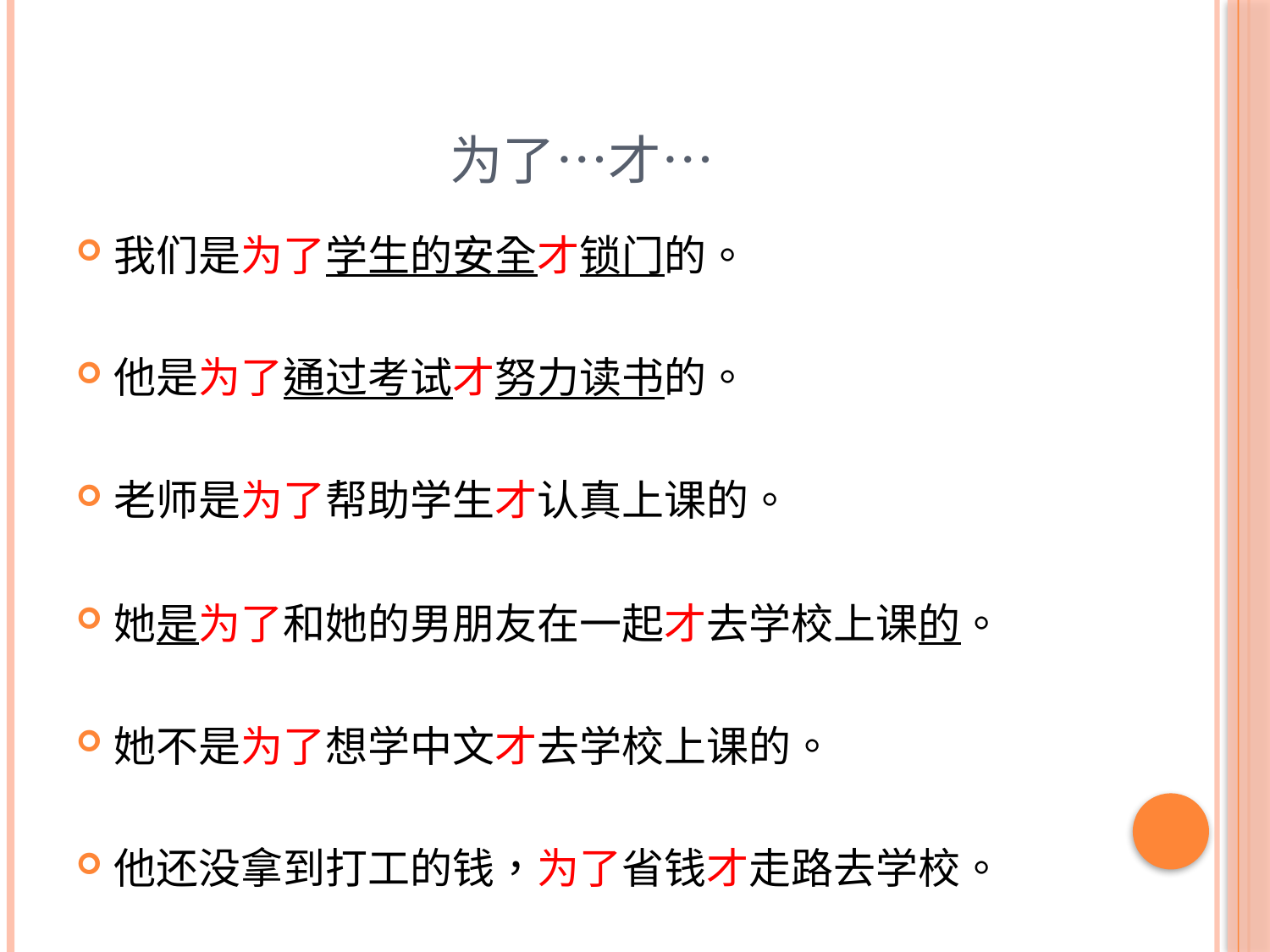

# 为了…才…
我们是为了学生的安全才锁门的。

他是为了通过考试才努力读书的。

老师是为了帮助学生才认真上课的。

她是为了和她的男朋友在一起才去学校上课的。

她不是为了想学中文才去学校上课的。

他还没拿到打工的钱，为了省钱才走路去学校。